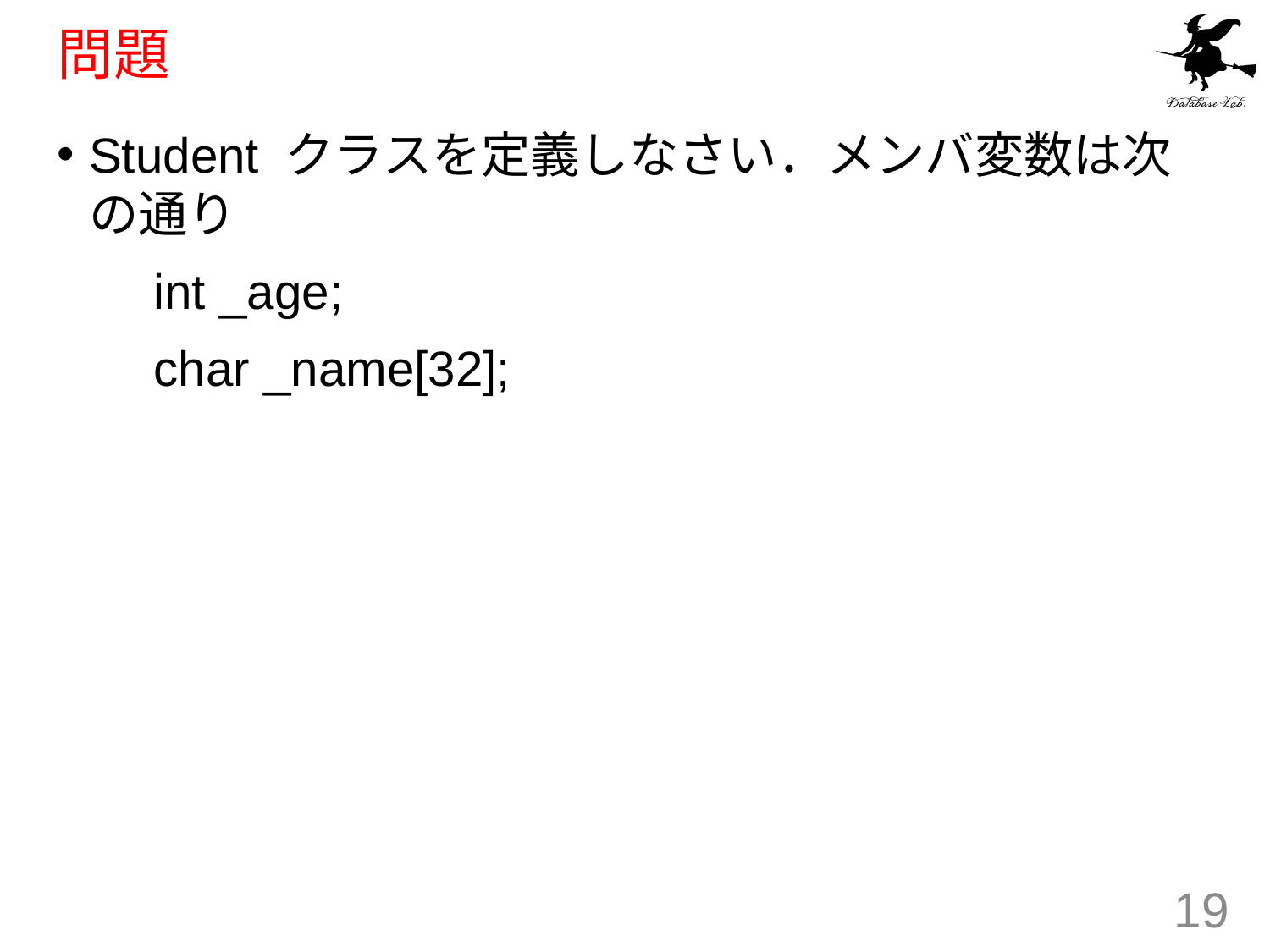

# 問題
Student クラスを定義しなさい．メンバ変数は次の通り
       int _age;
       char _name[32];

19